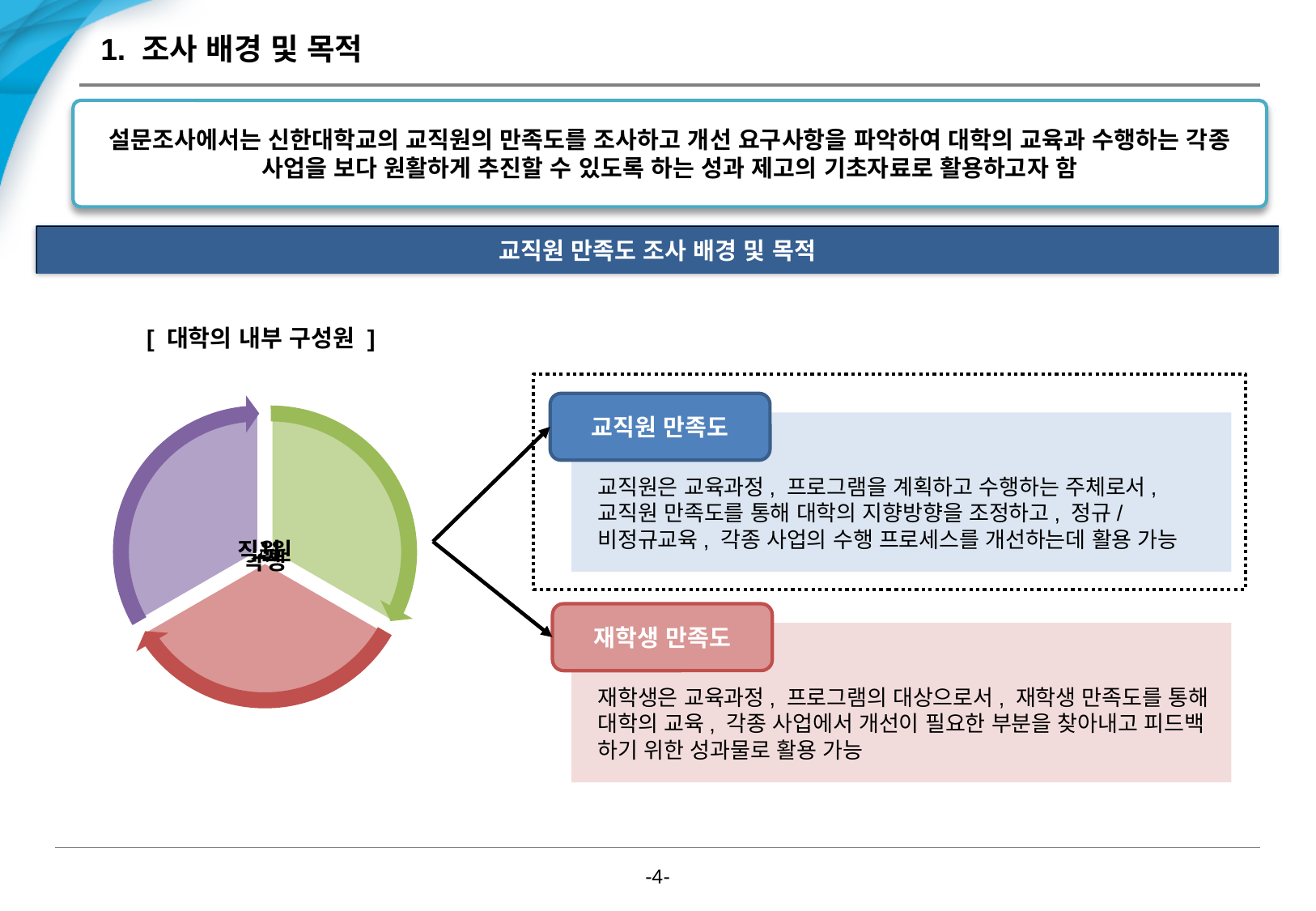

# 1. 조사 배경 및 목적

설문조사에서는 신한대학교의 교직원의 만족도를 조사하고 개선 요구사항을 파악하여 대학의 교육과 수행하는 각종 사업을 보다 원활하게 추진할 수 있도록 하는 성과 제고의 기초자료로 활용하고자 함

교직원 만족도 조사 배경 및 목적
[ 대학의 내부 구성원 ]

교원
학생
직원
교직원 만족도

교직원은 교육과정, 프로그램을 계획하고 수행하는 주체로서, 교직원 만족도를 통해 대학의 지향방향을 조정하고, 정규/비정규교육, 각종 사업의 수행 프로세스를 개선하는데 활용 가능
재학생 만족도

재학생은 교육과정, 프로그램의 대상으로서, 재학생 만족도를 통해 대학의 교육, 각종 사업에서 개선이 필요한 부분을 찾아내고 피드백 하기 위한 성과물로 활용 가능
-4-